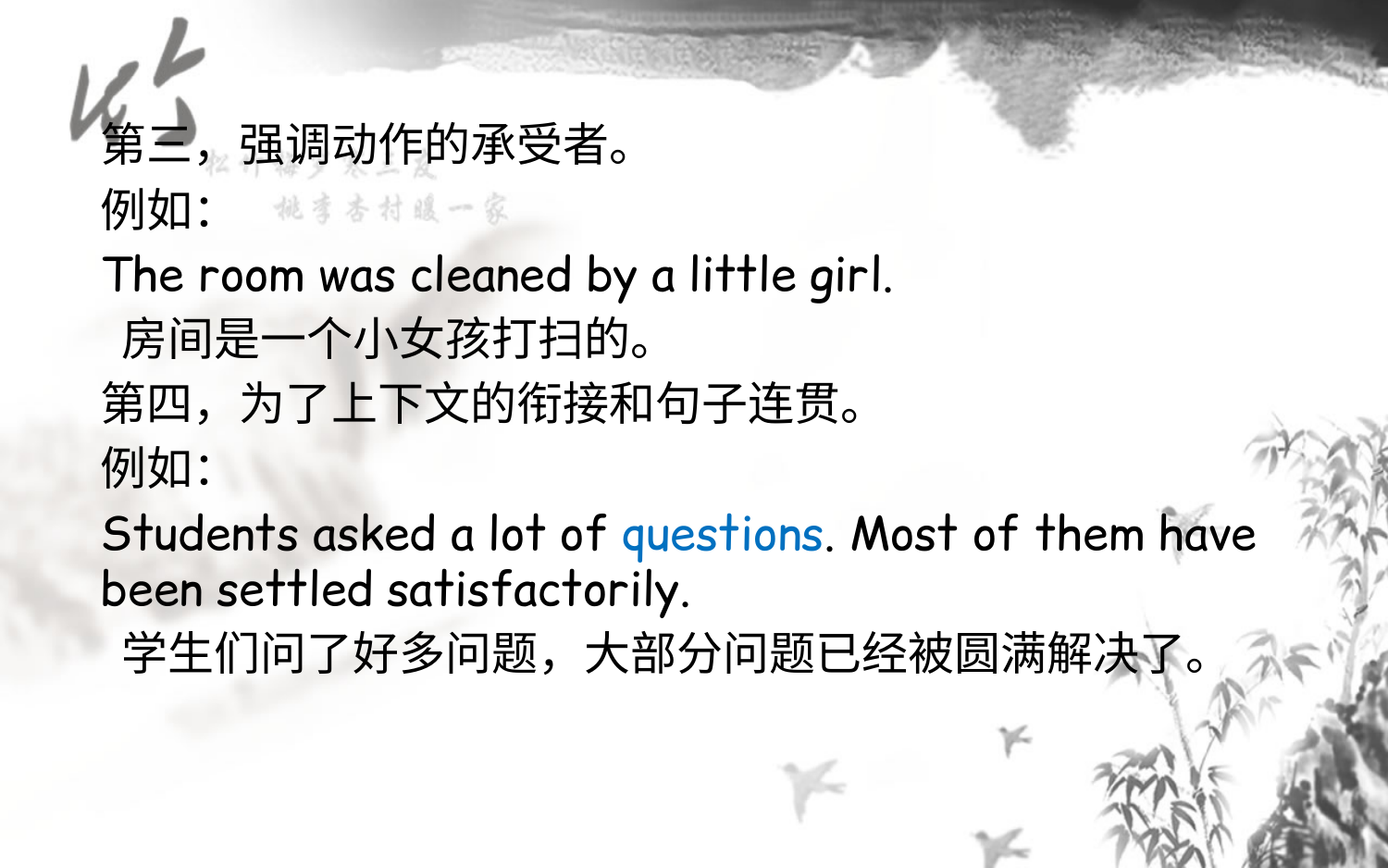

第三，强调动作的承受者。
例如：
The room was cleaned by a little girl.
 房间是一个小女孩打扫的。
第四，为了上下文的衔接和句子连贯。
例如：
Students asked a lot of questions. Most of them have been settled satisfactorily.
 学生们问了好多问题，大部分问题已经被圆满解决了。